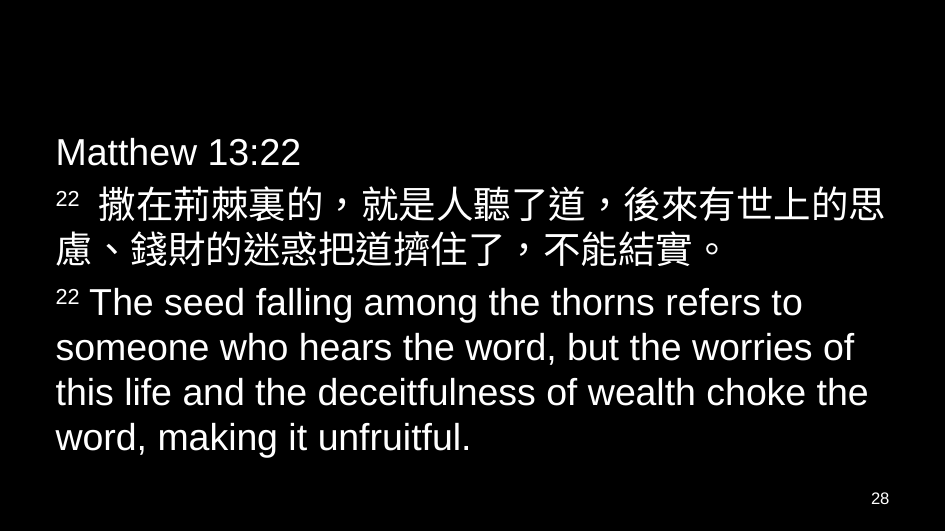

#
Matthew 13:22
22 撒在荊棘裏的，就是人聽了道，後來有世上的思慮、錢財的迷惑把道擠住了，不能結實。
22 The seed falling among the thorns refers to someone who hears the word, but the worries of this life and the deceitfulness of wealth choke the word, making it unfruitful.

28